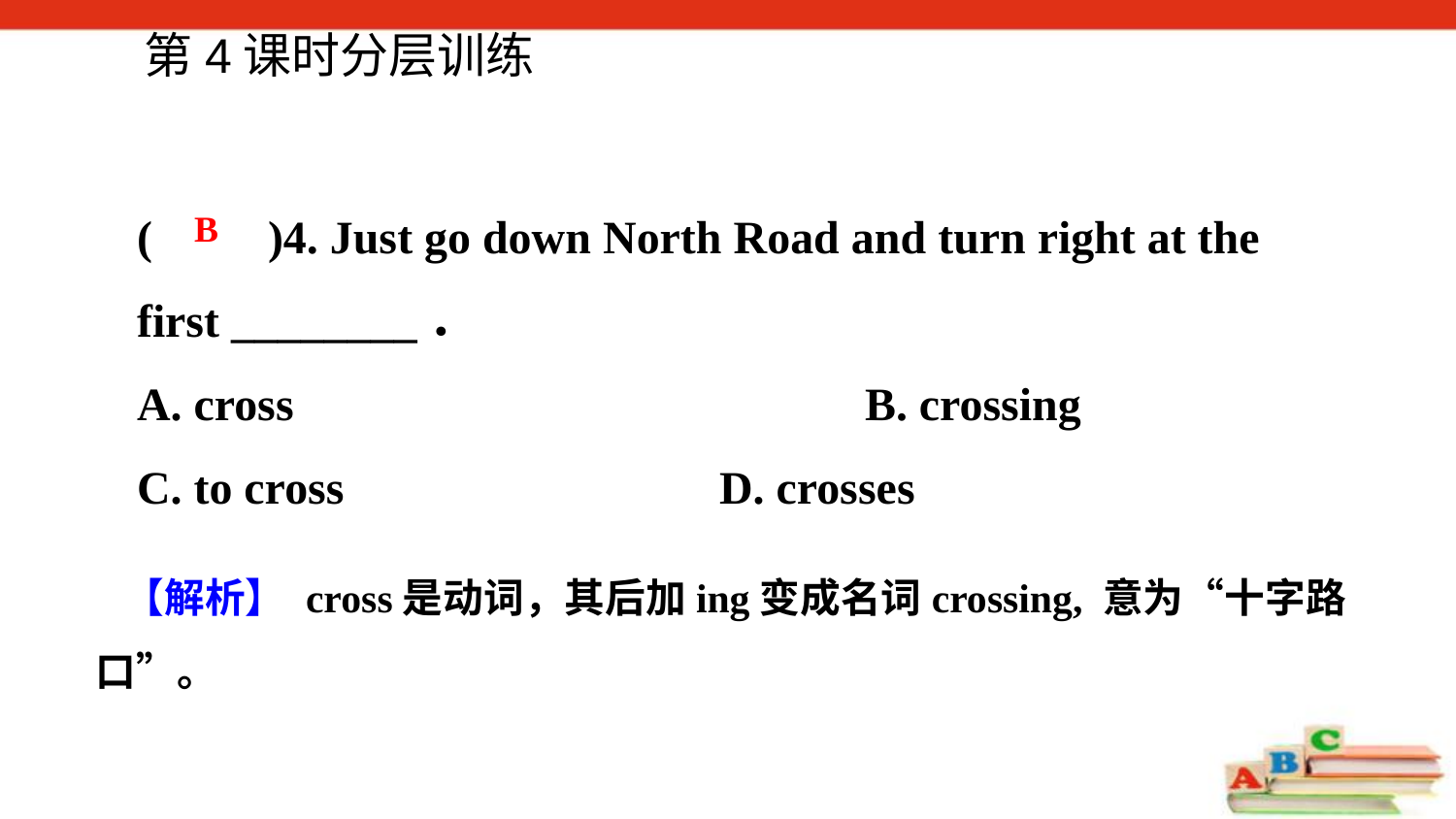

第4课时分层训练
(　　)4. Just go down North Road and turn right at the first ________．
A. cross  				B. crossing
C. to cross  			D. crosses
B
  【解析】 cross是动词，其后加­ing变成名词crossing, 意为“十字路口”。